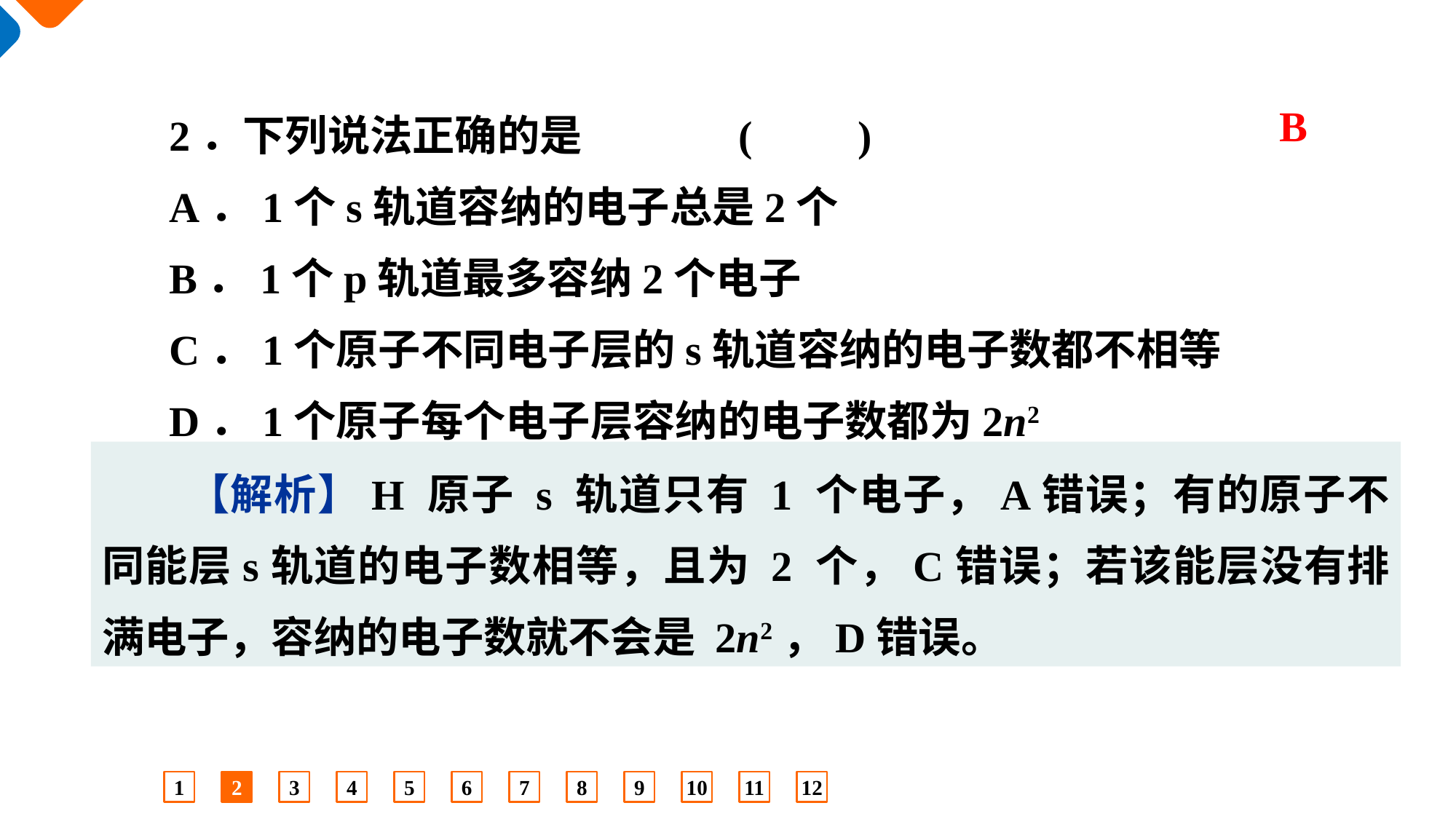

2．下列说法正确的是		(　　)
A．1个s轨道容纳的电子总是2个
B．1个p轨道最多容纳2个电子
C．1个原子不同电子层的s轨道容纳的电子数都不相等
D．1个原子每个电子层容纳的电子数都为2n2
B
【解析】H 原子 s 轨道只有 1 个电子，A错误；有的原子不同能层s轨道的电子数相等，且为 2 个，C错误；若该能层没有排满电子，容纳的电子数就不会是 2n2，D错误。
1
2
3
4
5
6
7
8
9
10
11
12